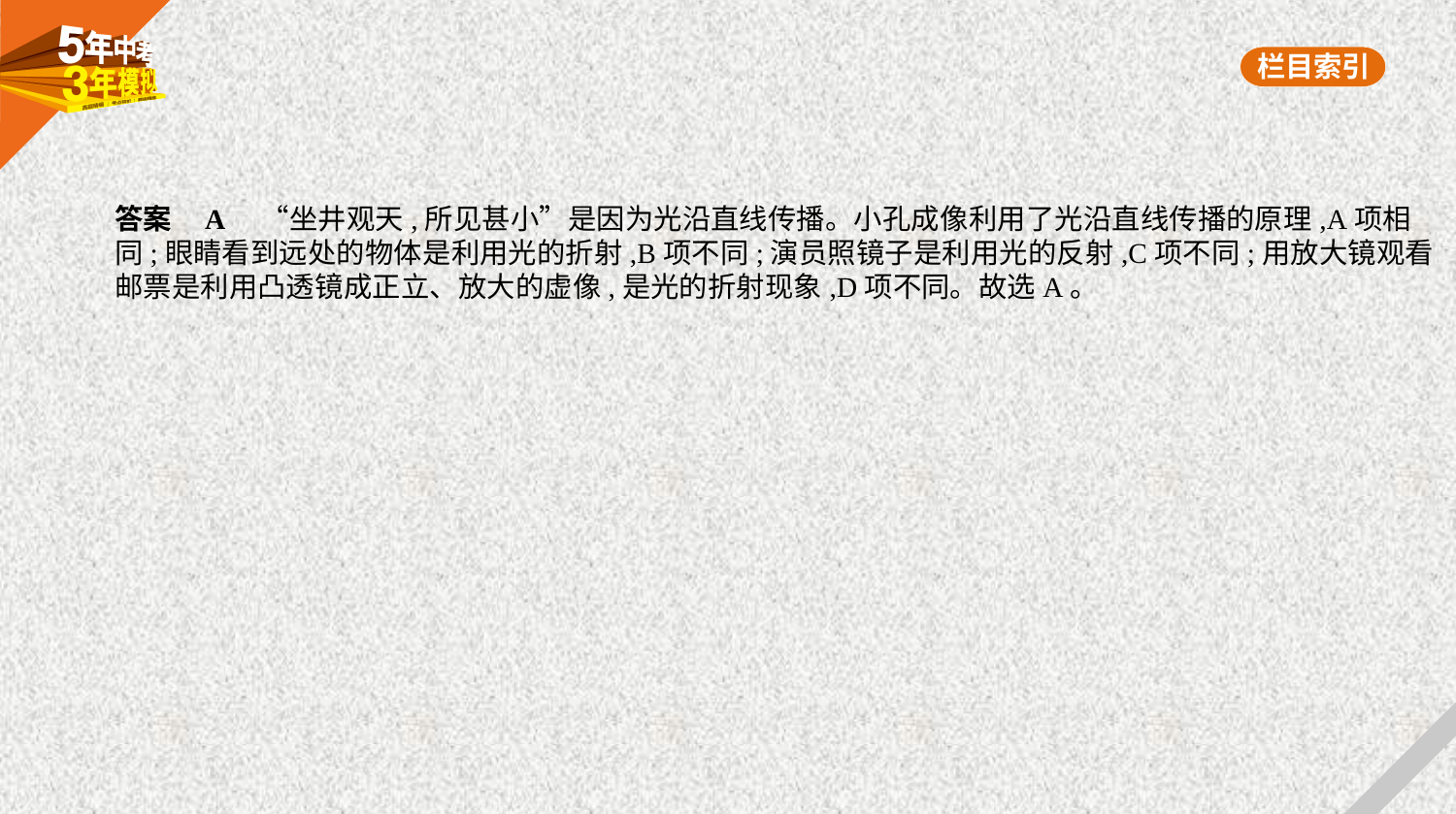

答案    A　“坐井观天,所见甚小”是因为光沿直线传播。小孔成像利用了光沿直线传播的原理,A项相
同;眼睛看到远处的物体是利用光的折射,B项不同;演员照镜子是利用光的反射,C项不同;用放大镜观看
邮票是利用凸透镜成正立、放大的虚像,是光的折射现象,D项不同。故选A。